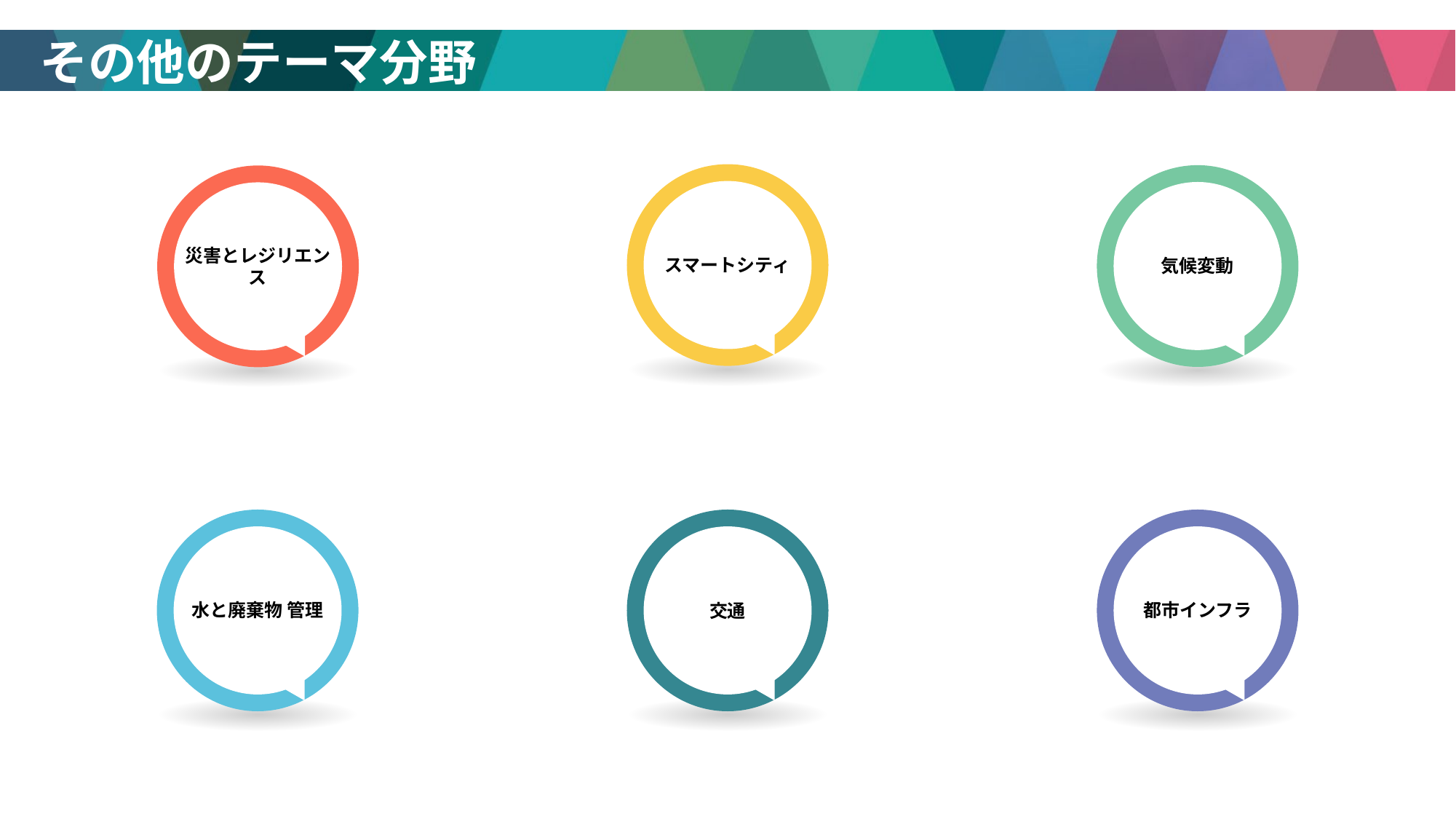

# その他のテーマ分野

スマートシティ

気候変動

災害とレジリエンス

水と廃棄物 管理

交通

都市インフラ